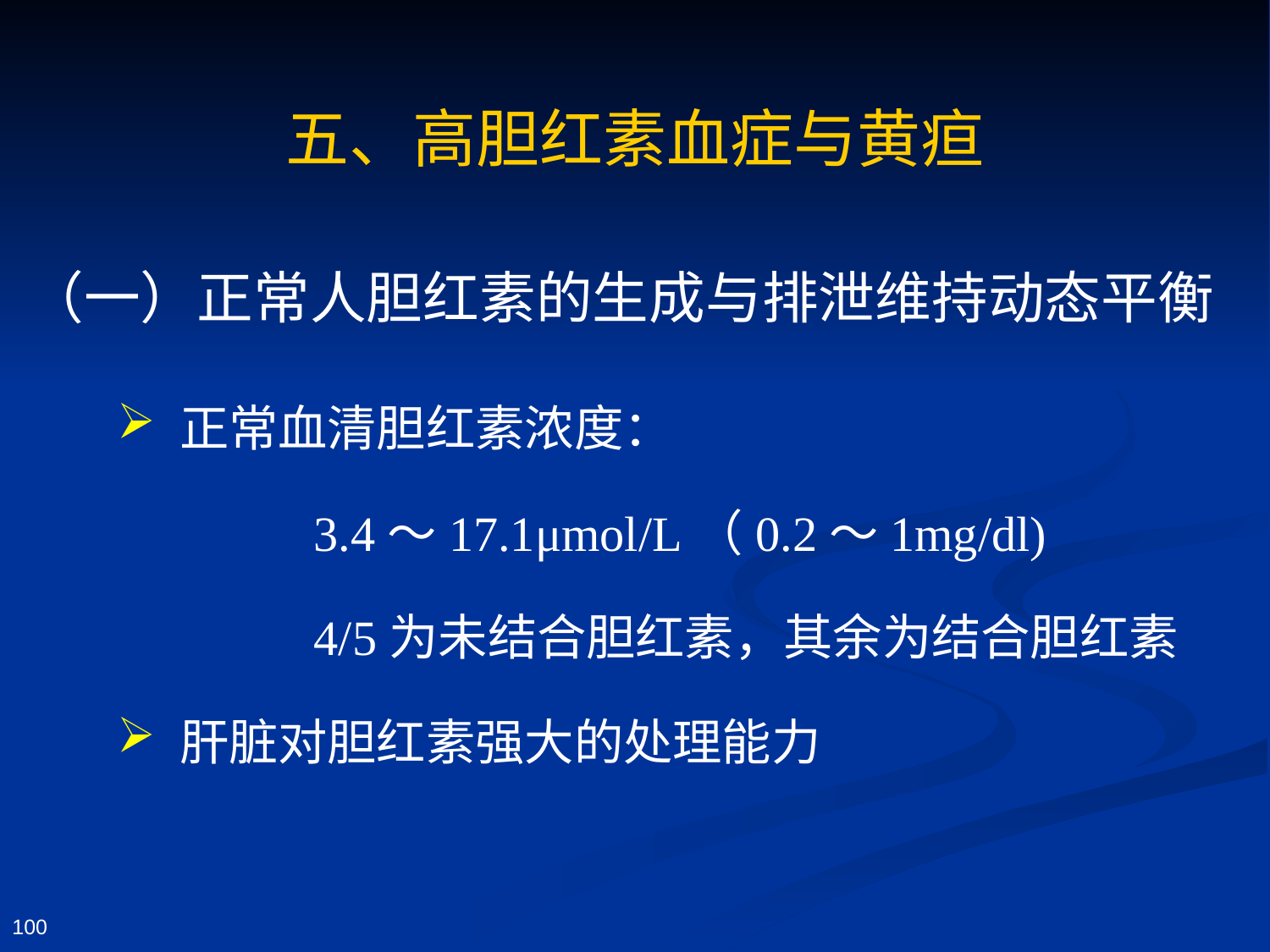

# 五、高胆红素血症与黄疸
（一）正常人胆红素的生成与排泄维持动态平衡
 正常血清胆红素浓度：
                3.4～17.1μmol/L（0.2～1mg/dl)
                4/5为未结合胆红素，其余为结合胆红素
 肝脏对胆红素强大的处理能力
100